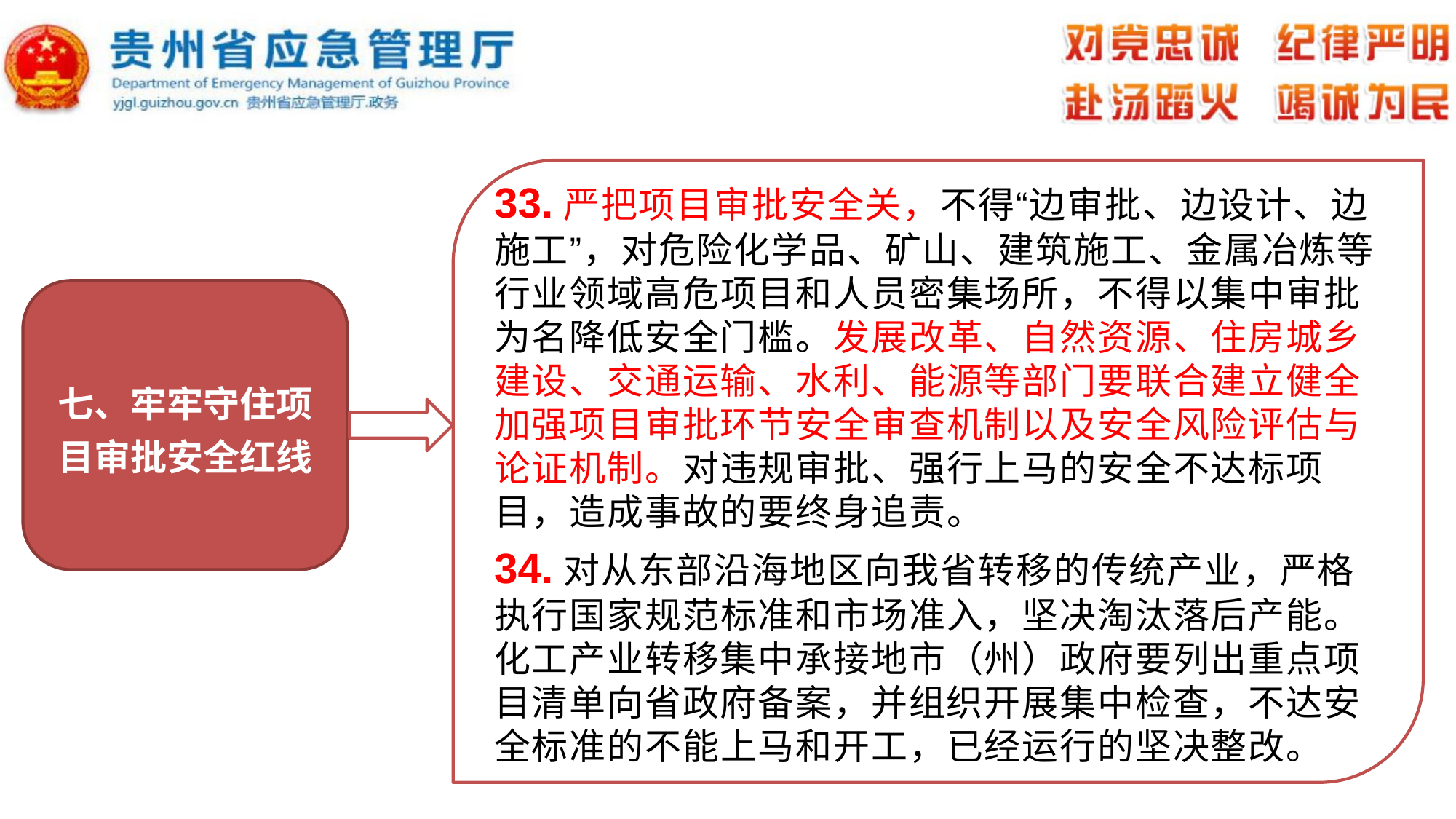

33.严把项目审批安全关，不得“边审批、边设计、边施工”，对危险化学品、矿山、建筑施工、金属冶炼等行业领域高危项目和人员密集场所，不得以集中审批为名降低安全门槛。发展改革、自然资源、住房城乡建设、交通运输、水利、能源等部门要联合建立健全加强项目审批环节安全审查机制以及安全风险评估与论证机制。对违规审批、强行上马的安全不达标项目，造成事故的要终身追责。
34.对从东部沿海地区向我省转移的传统产业，严格执行国家规范标准和市场准入，坚决淘汰落后产能。化工产业转移集中承接地市（州）政府要列出重点项目清单向省政府备案，并组织开展集中检查，不达安全标准的不能上马和开工，已经运行的坚决整改。
七、牢牢守住项目审批安全红线